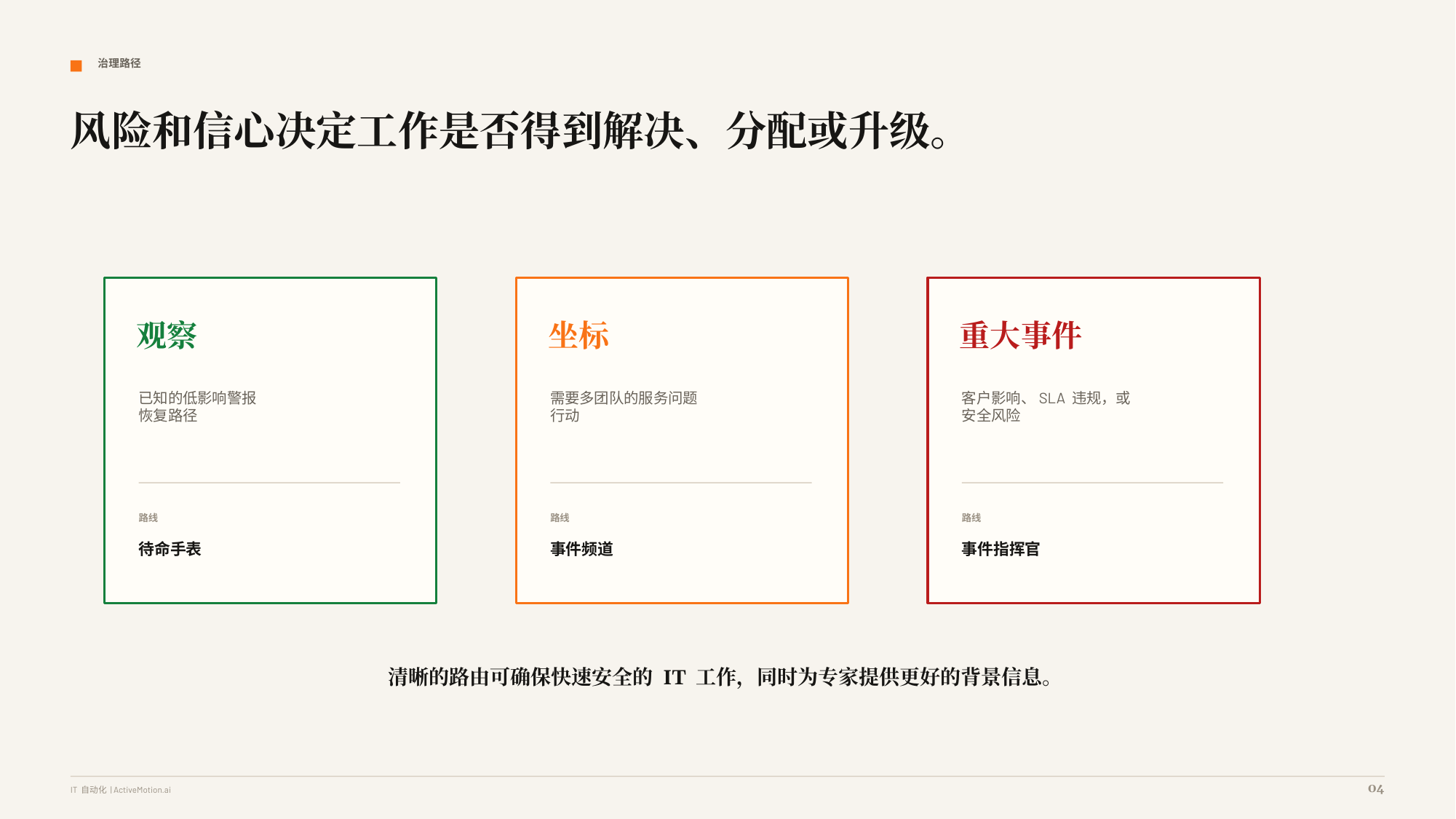

治理路径

风险和信心决定工作是否得到解决、分配或升级。

观察
坐标
重大事件
已知的低影响警报
恢复路径
需要多团队的服务问题
行动
客户影响、SLA 违规，或
安全风险

路线
路线
路线
待命手表
事件频道
事件指挥官
清晰的路由可确保快速安全的 IT 工作，同时为专家提供更好的背景信息。

04
IT 自动化 | ActiveMotion.ai